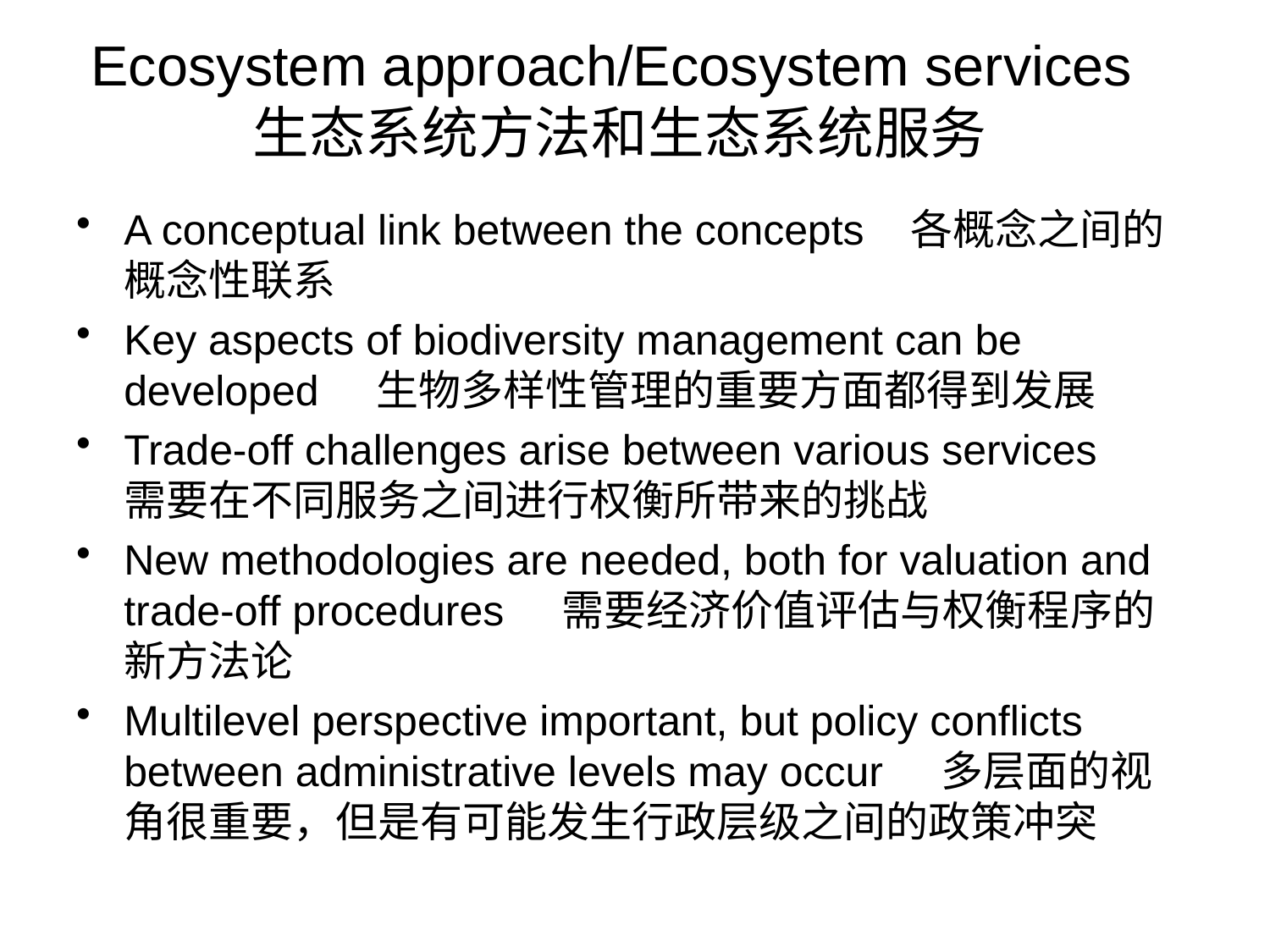

# Ecosystem approach/Ecosystem services 生态系统方法和生态系统服务
A conceptual link between the concepts   各概念之间的概念性联系
Key aspects of biodiversity management can be developed    生物多样性管理的重要方面都得到发展
Trade-off challenges arise between various services    需要在不同服务之间进行权衡所带来的挑战
New methodologies are needed, both for valuation and trade-off procedures    需要经济价值评估与权衡程序的新方法论
Multilevel perspective important, but policy conflicts between administrative levels may occur    多层面的视角很重要，但是有可能发生行政层级之间的政策冲突